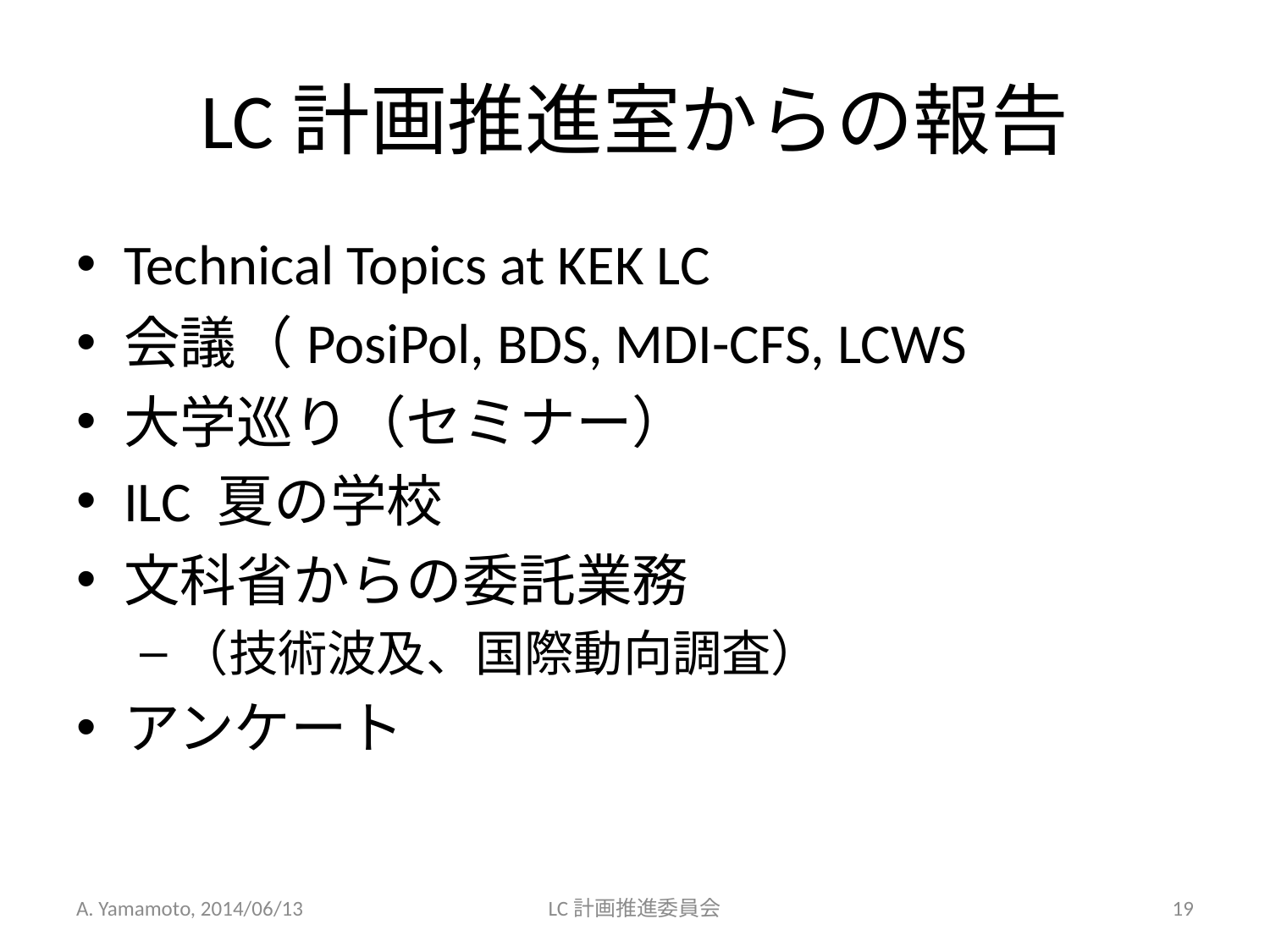

# LC計画推進室からの報告
Technical Topics at KEK LC
会議（PosiPol, BDS, MDI-CFS, LCWS
大学巡り（セミナー）
ILC 夏の学校
文科省からの委託業務
（技術波及、国際動向調査）
アンケート

A. Yamamoto, 2014/06/13
LC計画推進委員会
19